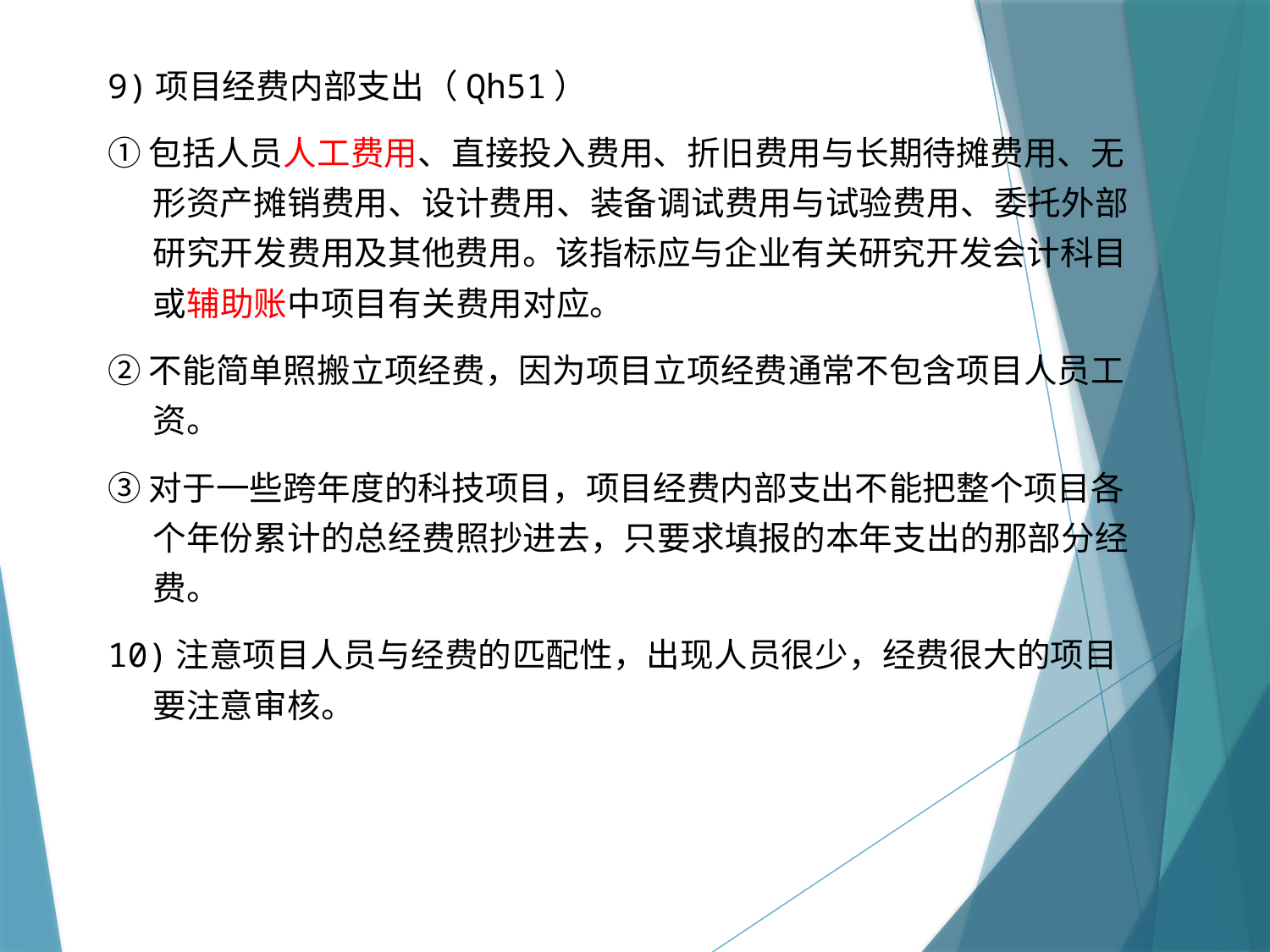

9)项目经费内部支出（Qh51）
①包括人员人工费用、直接投入费用、折旧费用与长期待摊费用、无形资产摊销费用、设计费用、装备调试费用与试验费用、委托外部研究开发费用及其他费用。该指标应与企业有关研究开发会计科目或辅助账中项目有关费用对应。
②不能简单照搬立项经费，因为项目立项经费通常不包含项目人员工资。
③对于一些跨年度的科技项目，项目经费内部支出不能把整个项目各个年份累计的总经费照抄进去，只要求填报的本年支出的那部分经费。
10)注意项目人员与经费的匹配性，出现人员很少，经费很大的项目要注意审核。